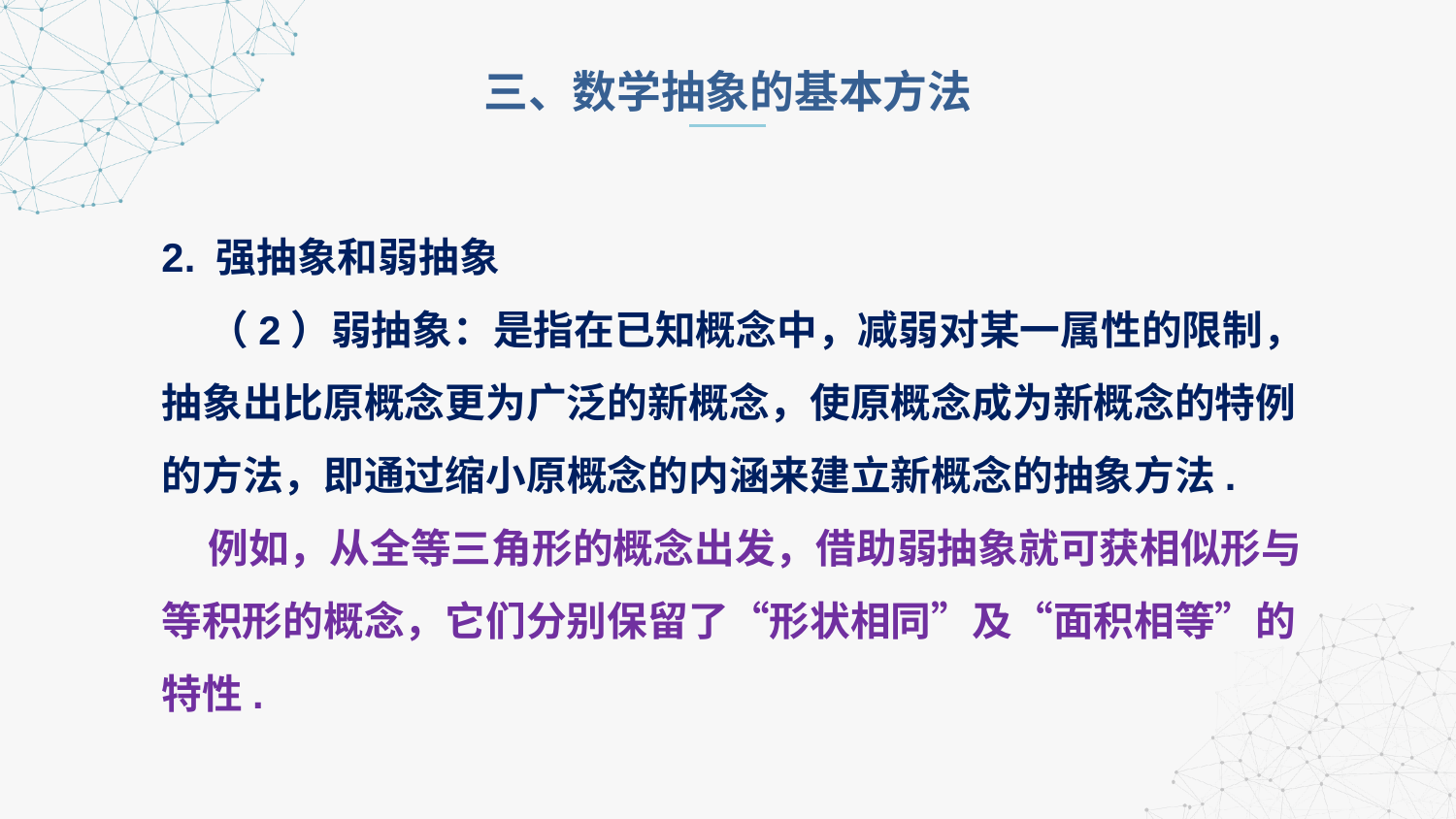

三、数学抽象的基本方法
2. 强抽象和弱抽象
    （2）弱抽象：是指在已知概念中，减弱对某一属性的限制，抽象出比原概念更为广泛的新概念，使原概念成为新概念的特例的方法，即通过缩小原概念的内涵来建立新概念的抽象方法.
    例如，从全等三角形的概念出发，借助弱抽象就可获相似形与等积形的概念，它们分别保留了“形状相同”及“面积相等”的特性.